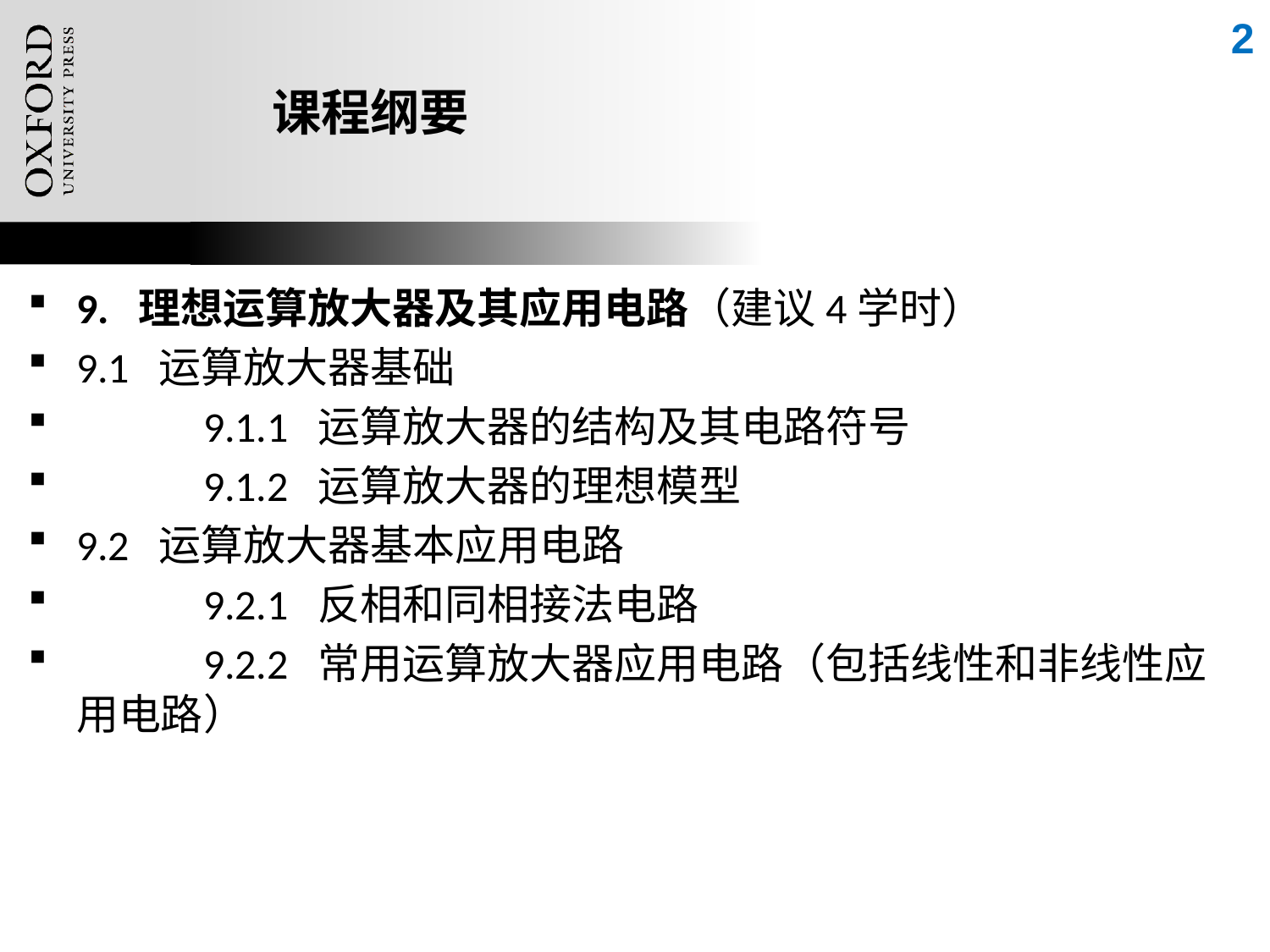

2
# 课程纲要
9.  理想运算放大器及其应用电路（建议4学时）
9.1  运算放大器基础
	9.1.1  运算放大器的结构及其电路符号
	9.1.2  运算放大器的理想模型
9.2  运算放大器基本应用电路
	9.2.1  反相和同相接法电路
	9.2.2  常用运算放大器应用电路（包括线性和非线性应用电路）